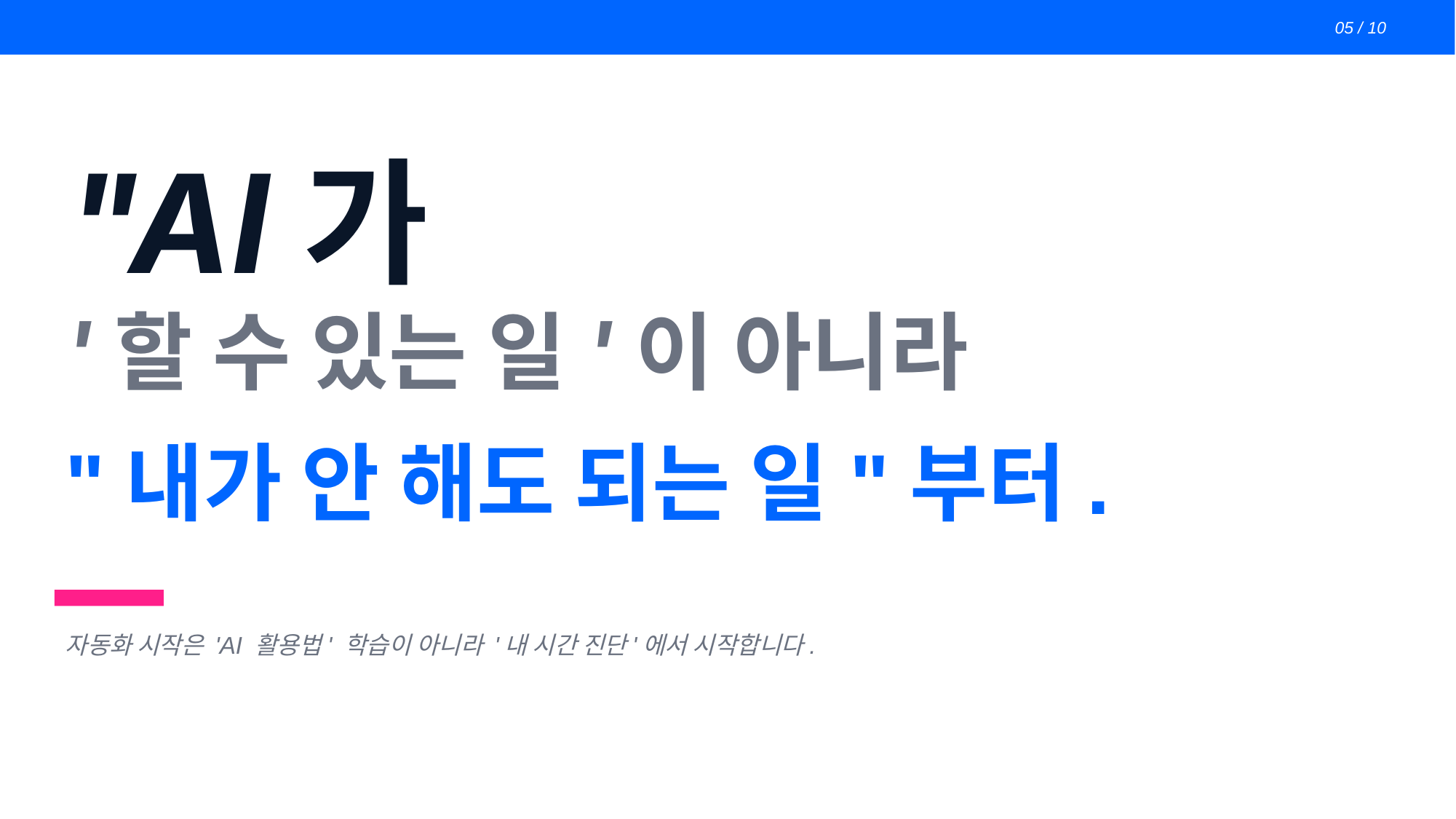

05 / 10
"AI가
'할 수 있는 일'이 아니라
"내가 안 해도 되는 일"부터.

자동화 시작은 'AI 활용법' 학습이 아니라 '내 시간 진단'에서 시작합니다.